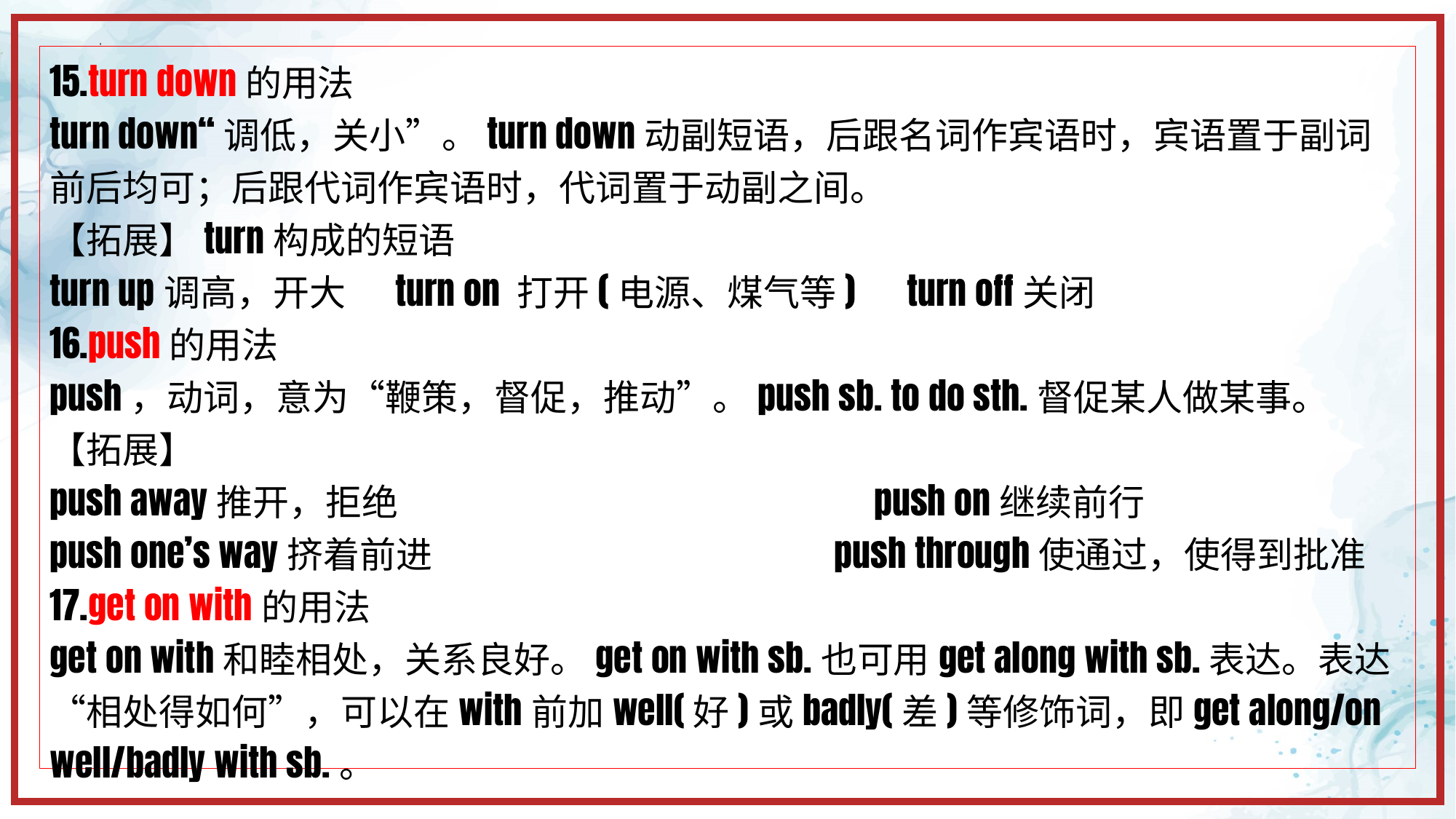

15.turn down的用法
turn down“调低，关小”。turn down动副短语，后跟名词作宾语时，宾语置于副词前后均可；后跟代词作宾语时，代词置于动副之间。
【拓展】turn构成的短语
turn up调高，开大     turn on 打开(电源、煤气等)      turn off关闭
16.push的用法
push，动词，意为“鞭策，督促，推动”。push sb. to do sth.督促某人做某事。
【拓展】
push away推开，拒绝                                                         push on继续前行
push one’s way挤着前进                                                push through使通过，使得到批准
17.get on with的用法
get on with和睦相处，关系良好。get on with sb.也可用get along with sb.表达。表达“相处得如何”，可以在with前加well(好)或badly(差)等修饰词，即get along/on well/badly with sb.。